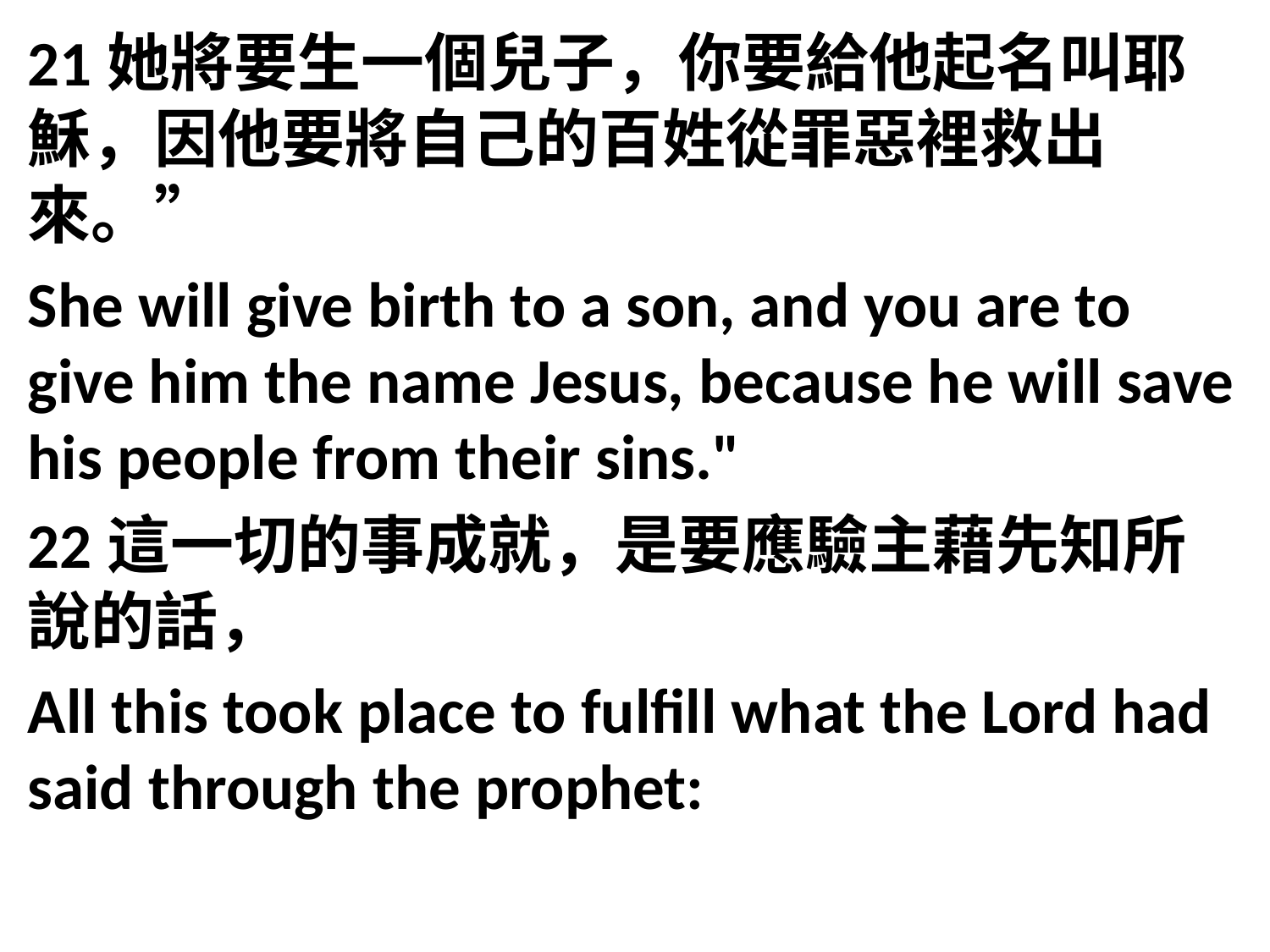

21她將要生一個兒子，你要給他起名叫耶穌，因他要將自己的百姓從罪惡裡救出來。”
She will give birth to a son, and you are to give him the name Jesus, because he will save his people from their sins."
22這一切的事成就，是要應驗主藉先知所說的話，
All this took place to fulfill what the Lord had said through the prophet: